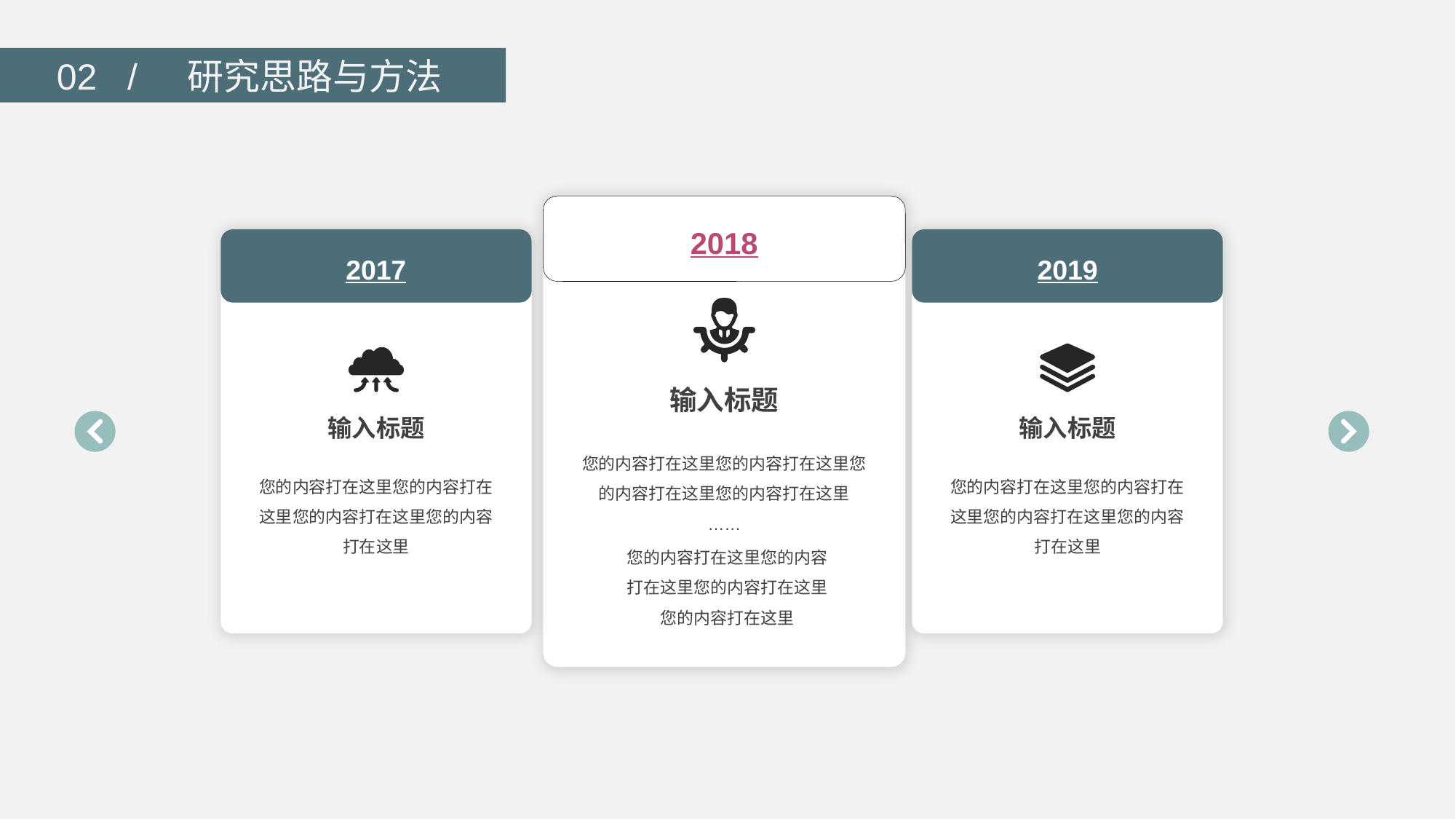

02   /    研究思路与方法

2018

输入标题
您的内容打在这里您的内容打在这里您的内容打在这里您的内容打在这里
……
您的内容打在这里您的内容打在这里您的内容打在这里您的内容打在这里

2017

2019

输入标题
您的内容打在这里您的内容打在这里您的内容打在这里您的内容打在这里
输入标题
您的内容打在这里您的内容打在这里您的内容打在这里您的内容打在这里